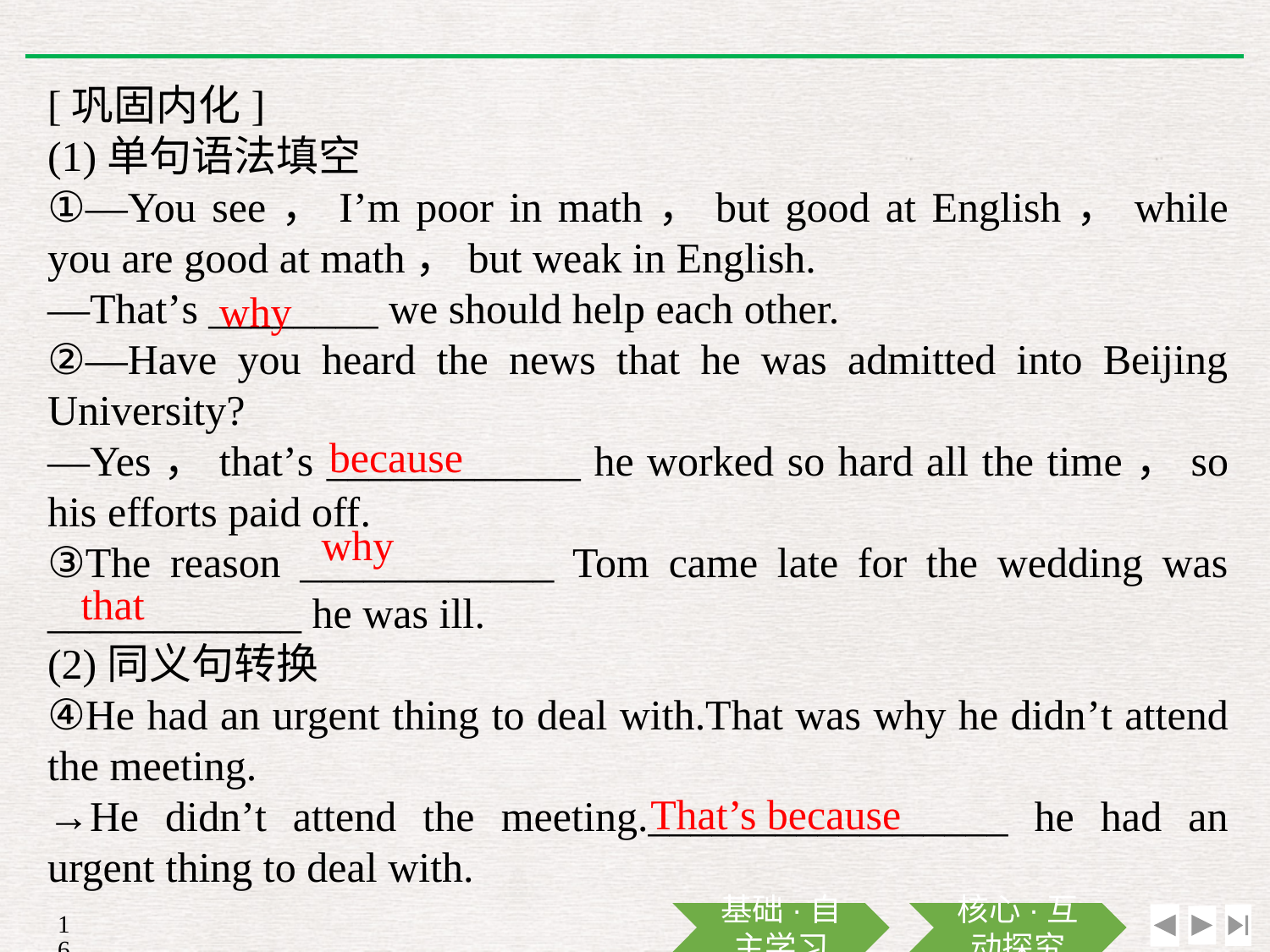

[巩固内化]
(1)单句语法填空
①—You see，I’m poor in math，but good at English，while you are good at math，but weak in English.
—That’s ________ we should help each other.
②—Have you heard the news that he was admitted into Beijing University?
—Yes，that’s ____________ he worked so hard all the time，so his efforts paid off.
③The reason ____________ Tom came late for the wedding was ____________ he was ill.
(2)同义句转换
④He had an urgent thing to deal with.That was why he didn’t attend the meeting.
→He didn’t attend the meeting._________________ he had an urgent thing to deal with.
why
because
why
that
That’s because